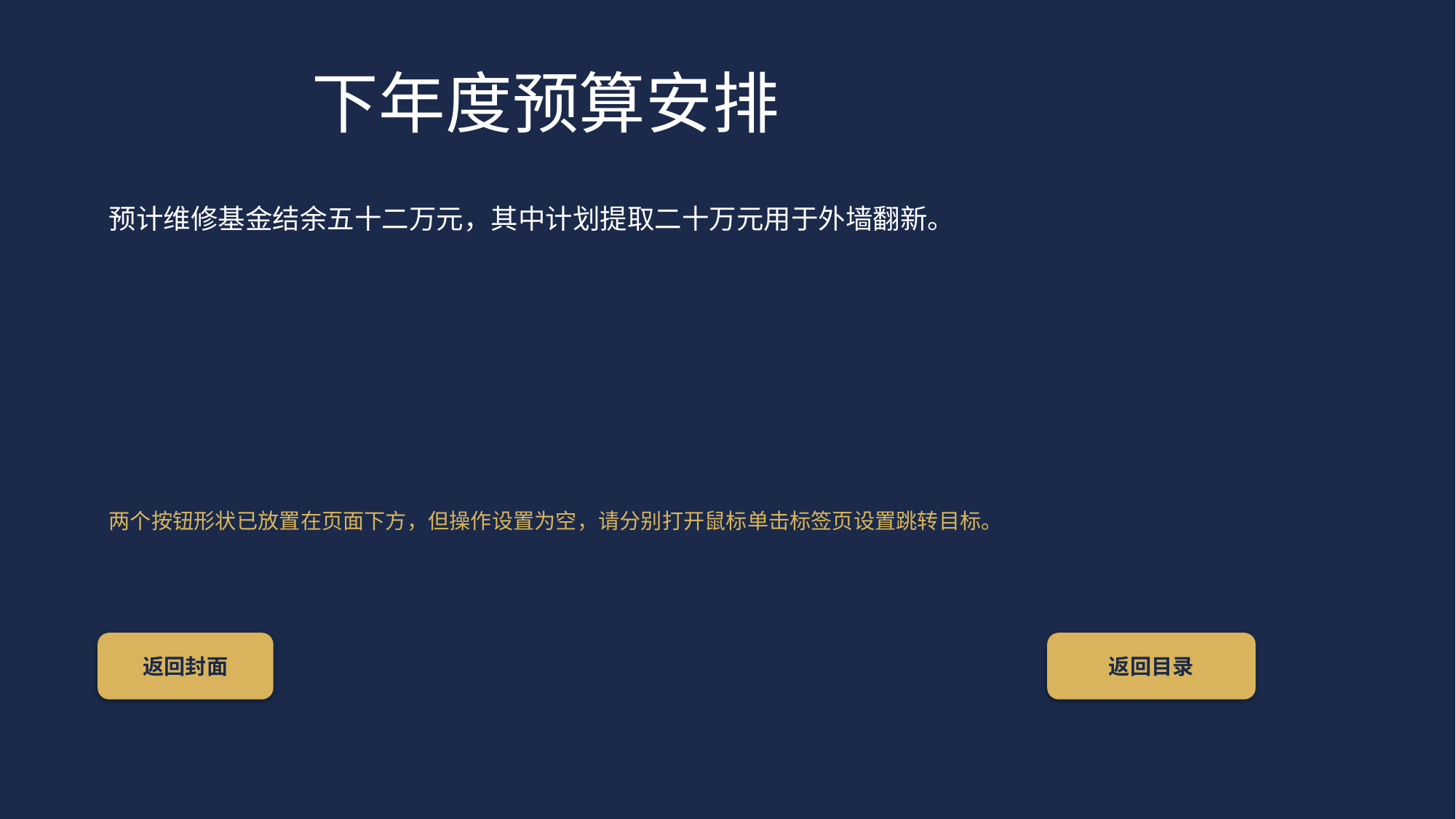

# 下年度预算安排
预计维修基金结余五十二万元，其中计划提取二十万元用于外墙翻新。
两个按钮形状已放置在页面下方，但操作设置为空，请分别打开鼠标单击标签页设置跳转目标。
返回封面
返回目录